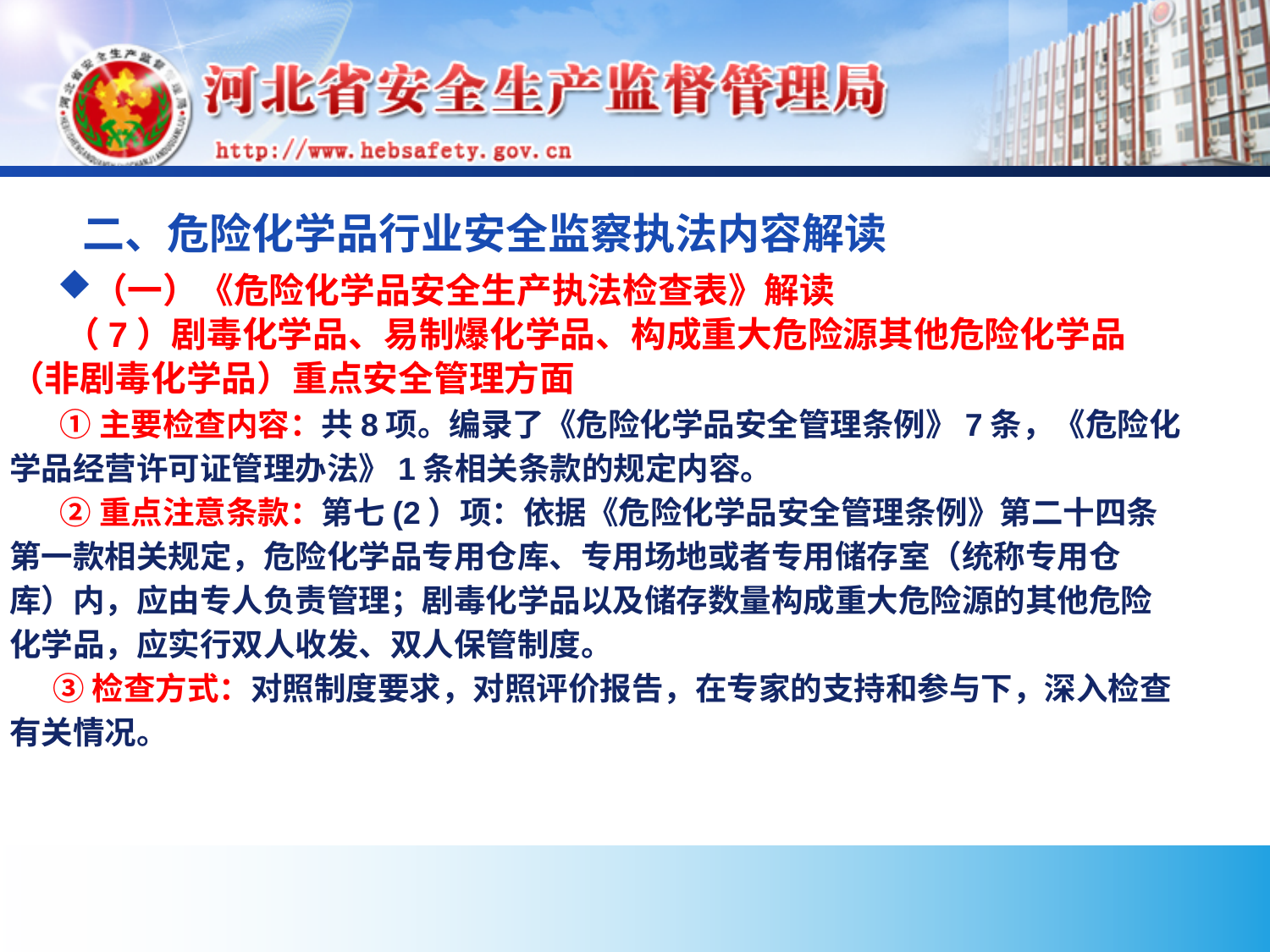

# 二、危险化学品行业安全监察执法内容解读
（一）《危险化学品安全生产执法检查表》解读
      （7）剧毒化学品、易制爆化学品、构成重大危险源其他危险化学品（非剧毒化学品）重点安全管理方面
       ①主要检查内容：共8项。编录了《危险化学品安全管理条例》7条，《危险化学品经营许可证管理办法》1条相关条款的规定内容。
       ②重点注意条款：第七(2）项：依据《危险化学品安全管理条例》第二十四条第一款相关规定，危险化学品专用仓库、专用场地或者专用储存室（统称专用仓库）内，应由专人负责管理；剧毒化学品以及储存数量构成重大危险源的其他危险化学品，应实行双人收发、双人保管制度。
      ③检查方式：对照制度要求，对照评价报告，在专家的支持和参与下，深入检查有关情况。